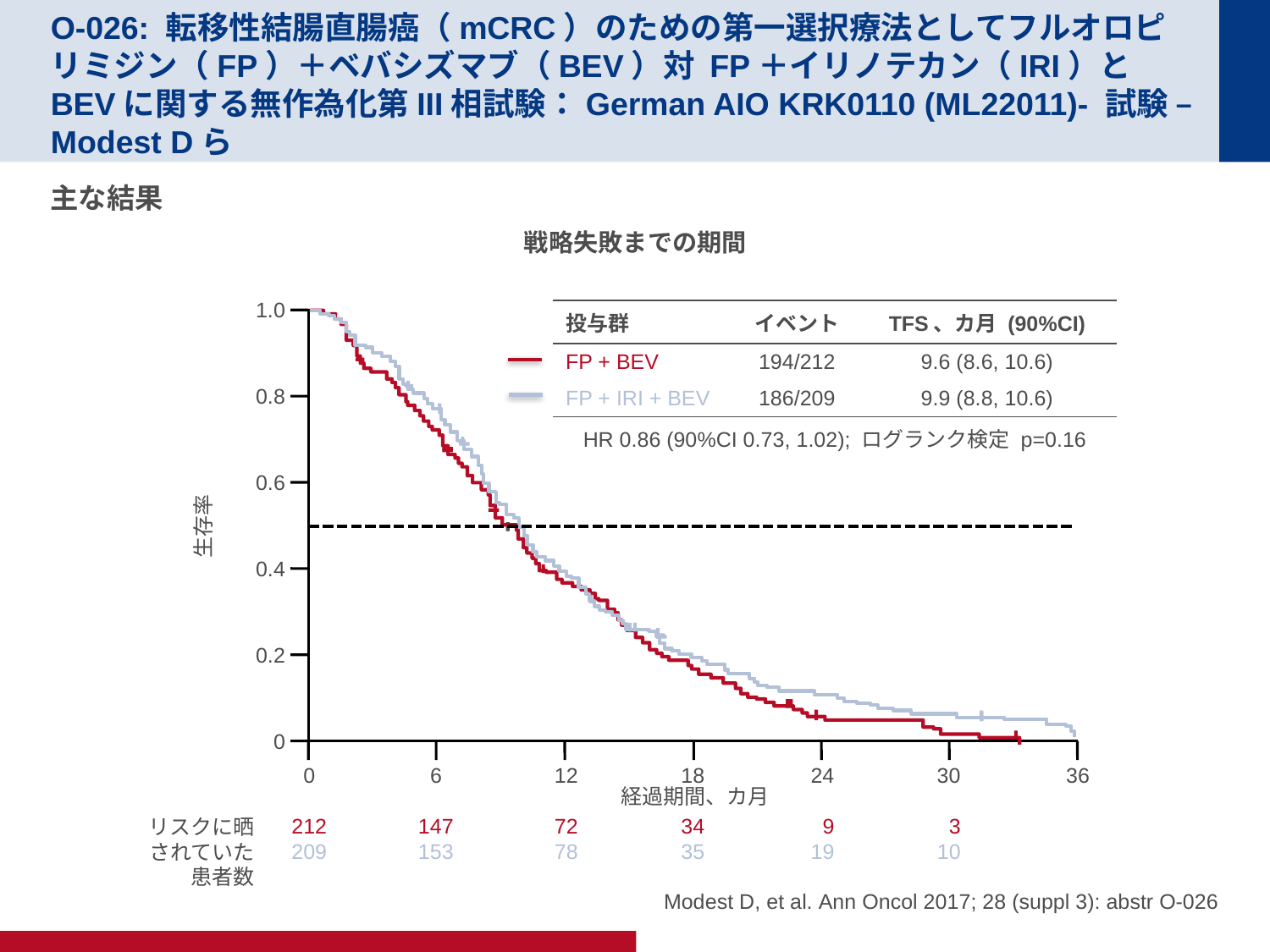

# O-026: 転移性結腸直腸癌（mCRC）のための第一選択療法としてフルオロピリミジン（FP）＋ベバシズマブ（BEV）対 FP＋イリノテカン（IRI）とBEVに関する無作為化第III相試験：German AIO KRK0110 (ML22011)- 試験 – Modest Dら
主な結果

戦略失敗までの期間
1.0

0.8
0.6
生存率
0.4
0.2
0
0

212
209
6

147
153
12

72
78
18

34
35
24

9
19
30

3
10
36
経過期間、カ月

リスクに晒されていた患者数
| 投与群 | イベント | TFS、カ月 (90%CI) |
| --- | --- | --- |
| FP + BEV | 194/212 | 9.6 (8.6, 10.6) |
| FP + IRI + BEV | 186/209 | 9.9 (8.8, 10.6) |
| HR 0.86 (90%CI 0.73, 1.02); ログランク検定 p=0.16 |  |  |
Modest D, et al. Ann Oncol 2017; 28 (suppl 3): abstr O-026